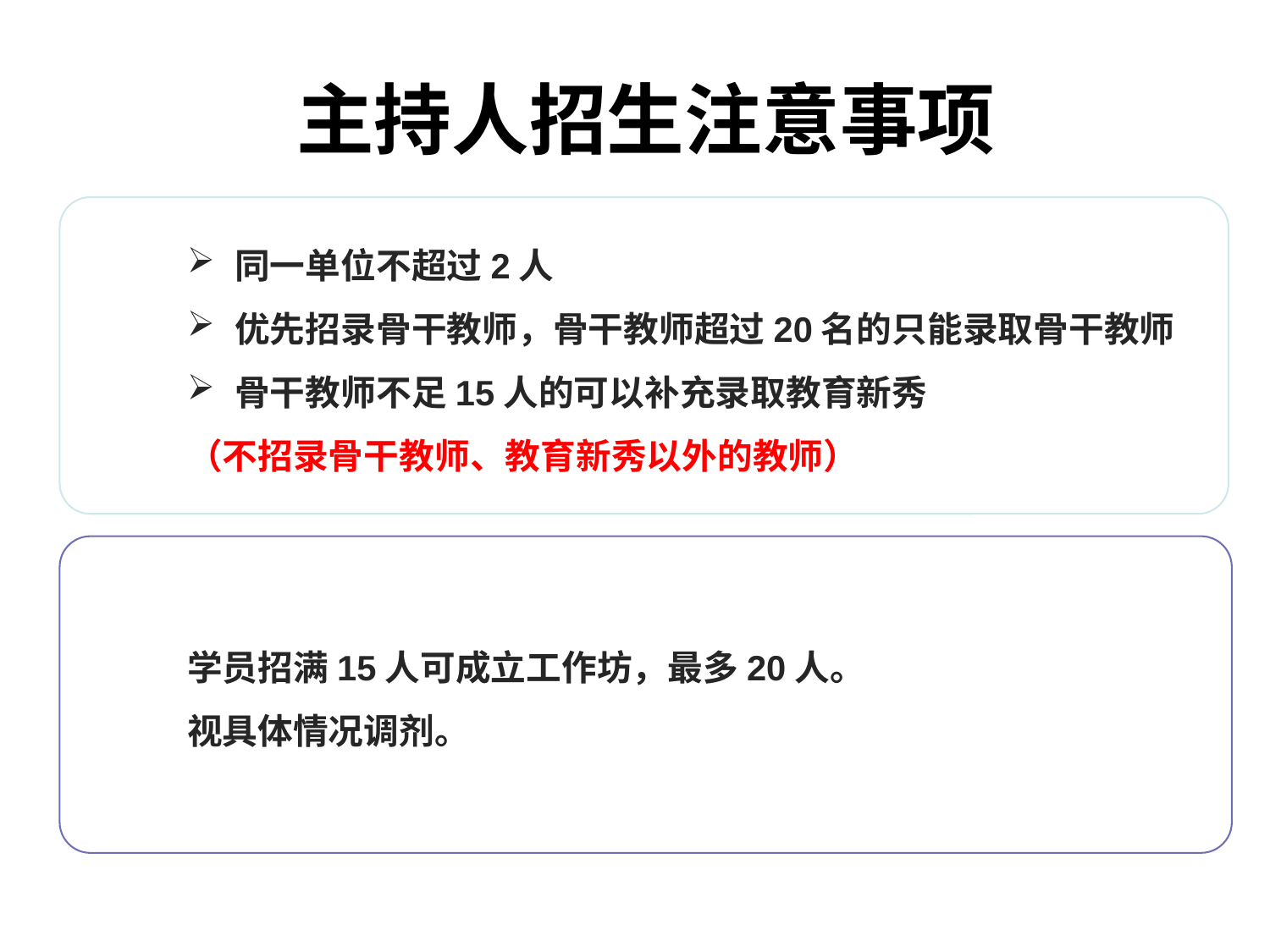

# 主持人招生注意事项
同一单位不超过2人
优先招录骨干教师，骨干教师超过20名的只能录取骨干教师
骨干教师不足15人的可以补充录取教育新秀
（不招录骨干教师、教育新秀以外的教师）
学员招满15人可成立工作坊，最多20人。
视具体情况调剂。